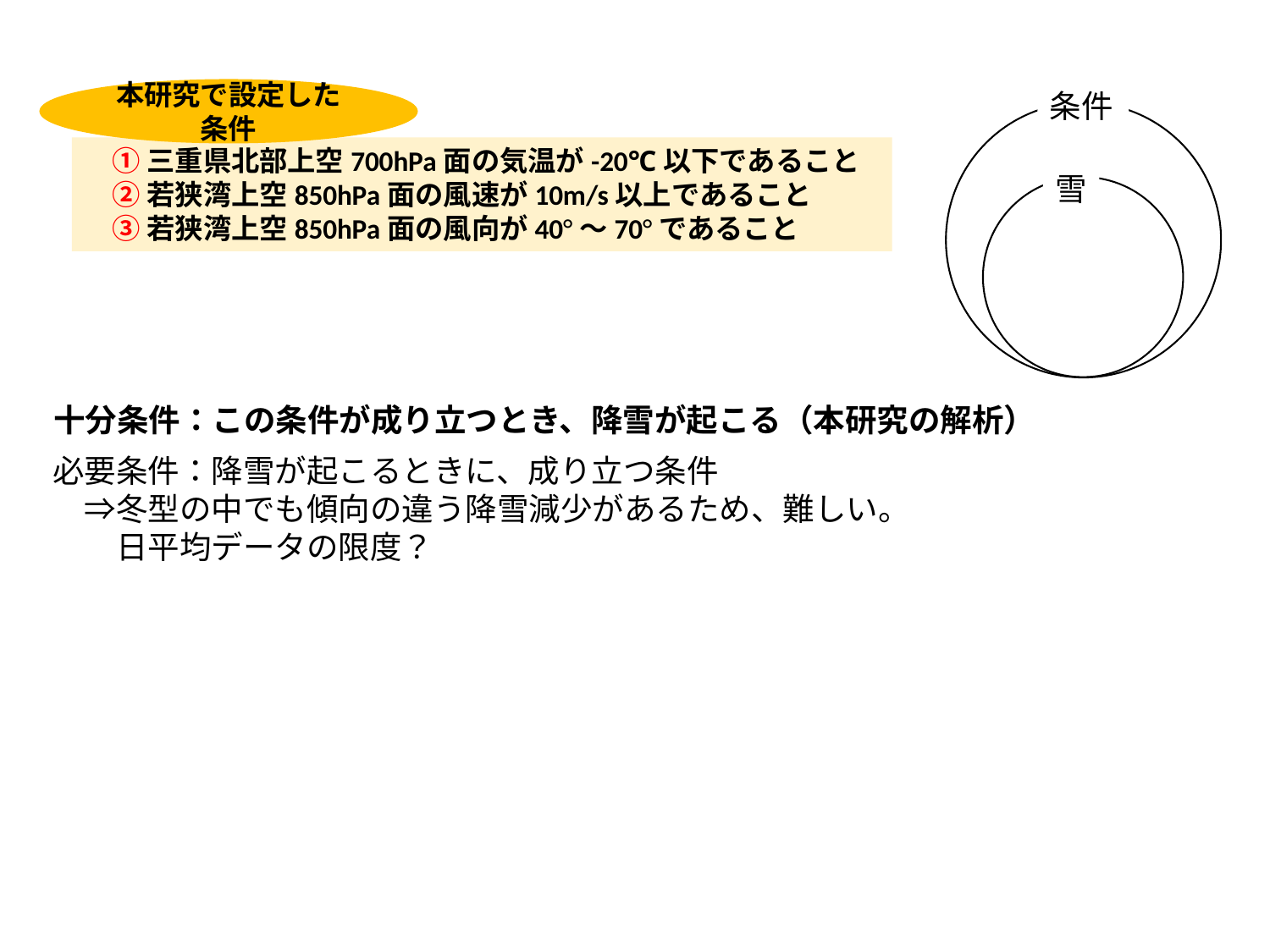

本研究で設定した
条件
条件

雪

　① 三重県北部上空700hPa面の気温が-20℃以下であること
　② 若狭湾上空850hPa面の風速が10m/s以上であること
　③ 若狭湾上空850hPa面の風向が40°～70°であること
十分条件：この条件が成り立つとき、降雪が起こる（本研究の解析）
必要条件：降雪が起こるときに、成り立つ条件
　⇒冬型の中でも傾向の違う降雪減少があるため、難しい。
　　日平均データの限度？